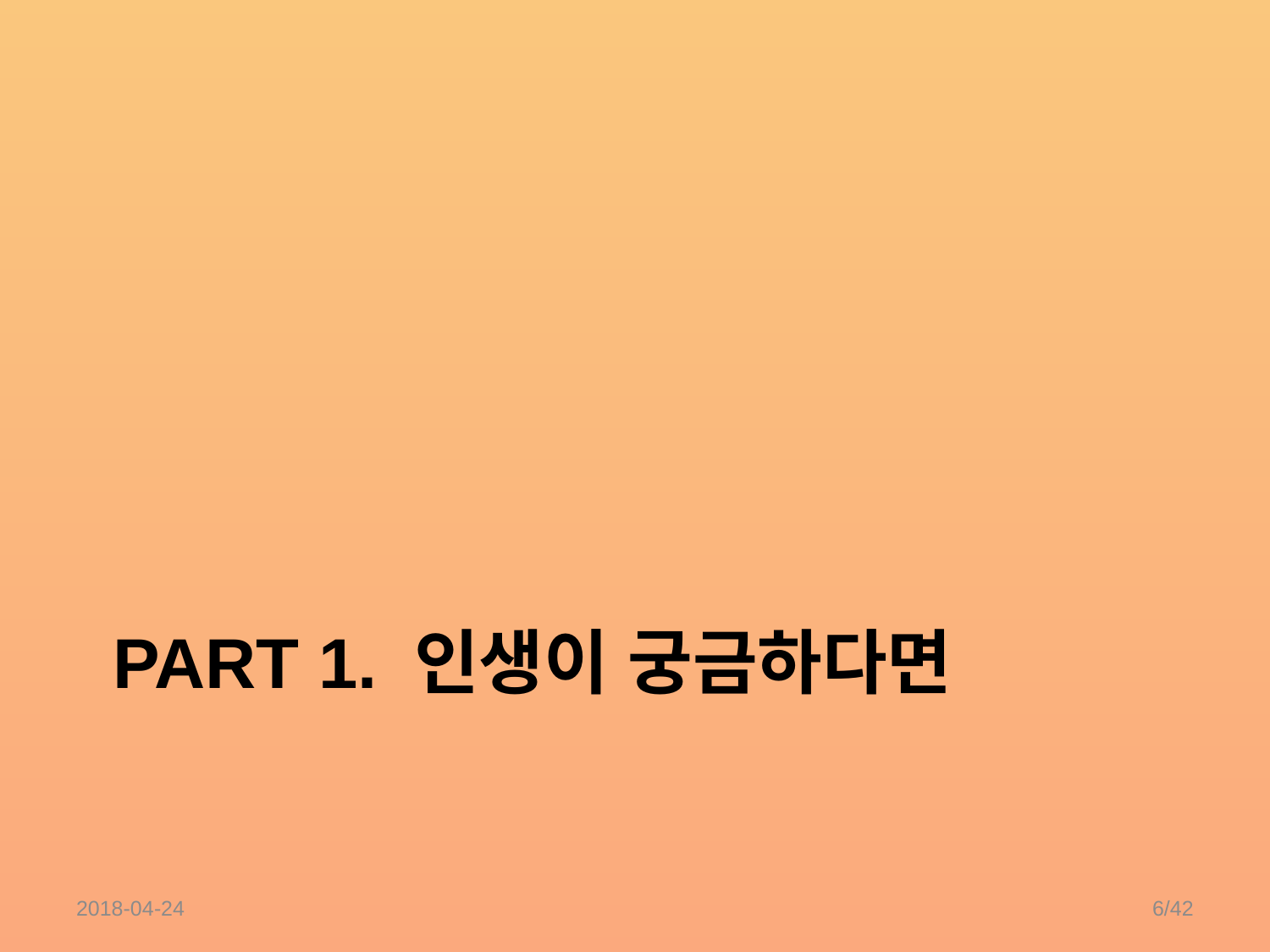

# PART 1. 인생이 궁금하다면
2018-04-24
6/42